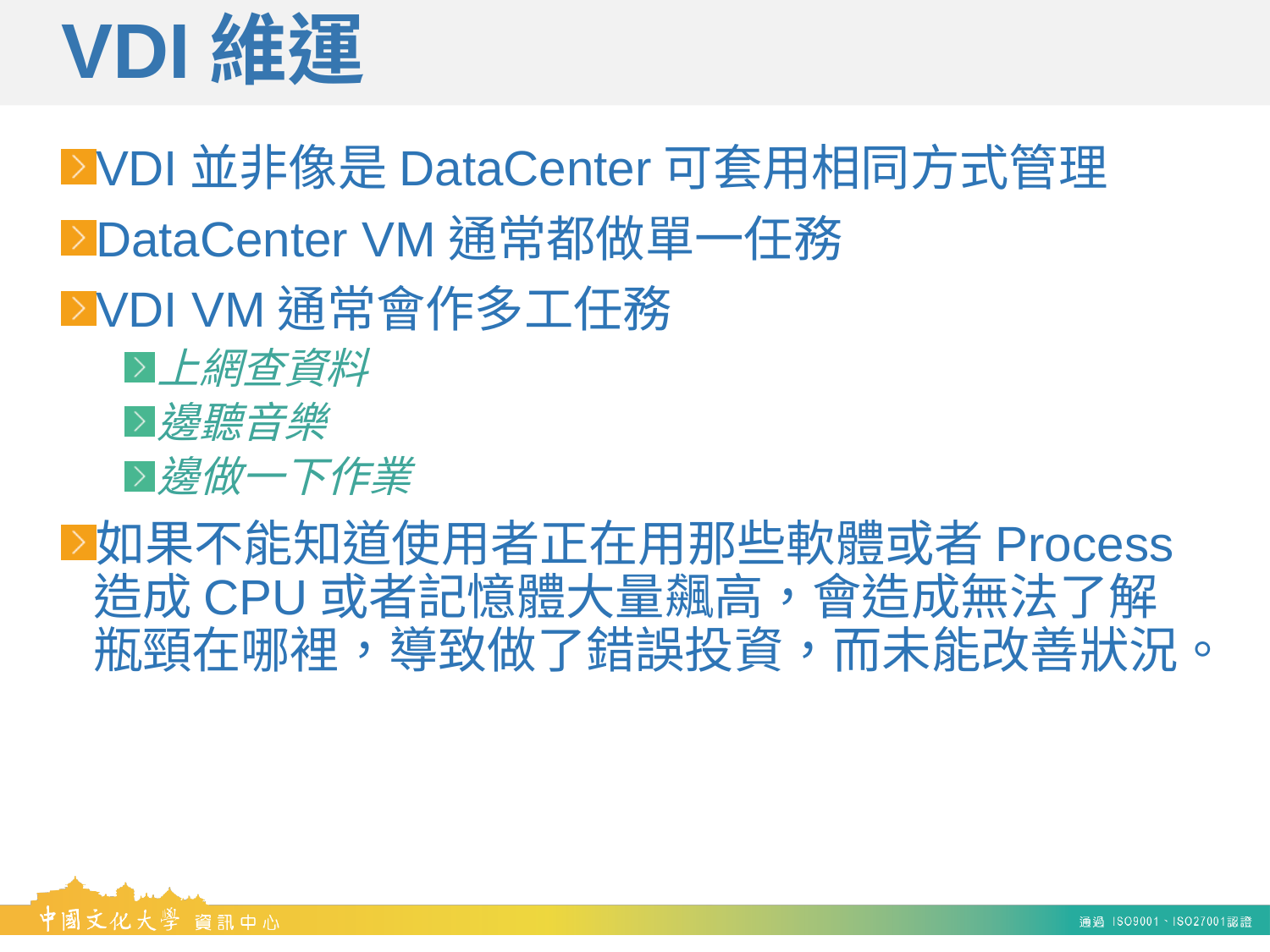

# VDI維運
VDI並非像是DataCenter可套用相同方式管理
DataCenter VM通常都做單一任務
VDI VM通常會作多工任務
上網查資料
邊聽音樂
邊做一下作業
如果不能知道使用者正在用那些軟體或者Process造成CPU或者記憶體大量飆高，會造成無法了解瓶頸在哪裡，導致做了錯誤投資，而未能改善狀況。